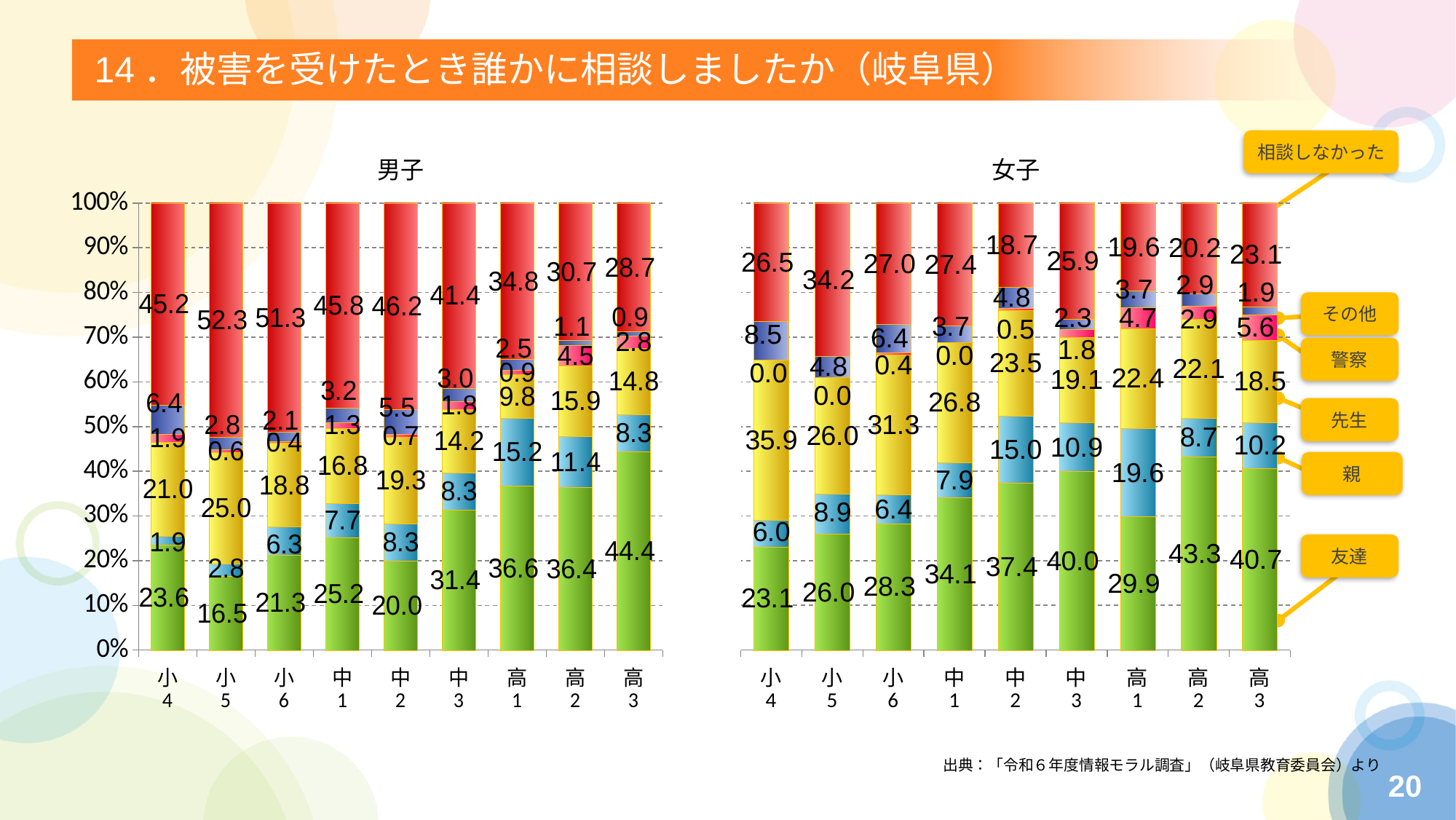

# 14．被害を受けたとき誰かに相談しましたか（岐阜県）

### Chart: 男子

| Category | 友達 | 先生 | 親 | 警察 | その他 | 相談しなかった |
|---|---|---|---|---|---|---|
| 小4 | 23.6 | 1.9 | 21.0 | 1.9 | 6.4 | 45.2 |
| 小5 | 16.5 | 2.8 | 25.0 | 0.6 | 2.8 | 52.3 |
| 小6 | 21.3 | 6.3 | 18.8 | 0.4 | 2.1 | 51.3 |
| 中1 | 25.2 | 7.7 | 16.8 | 1.3 | 3.2 | 45.8 |
| 中2 | 20.0 | 8.3 | 19.3 | 0.7 | 5.5 | 46.2 |
| 中3 | 31.4 | 8.3 | 14.2 | 1.8 | 3.0 | 41.4 |
| 高1 | 36.6 | 15.2 | 9.8 | 0.9 | 2.47 | 34.8 |
| 高2 | 36.4 | 11.4 | 15.9 | 4.5 | 1.1 | 30.7 |
| 高3 | 44.4 | 8.3 | 14.8 | 2.8 | 0.9 | 28.7 |

### Chart: 女子

| Category | 友達 | 先生 | 親 | 警察 | その他 | 相談しなかった |
|---|---|---|---|---|---|---|
| 小4 | 23.1 | 6.0 | 35.9 | 0.0 | 8.5 | 26.5 |
| 小5 | 26.0 | 8.9 | 26.0 | 0.0 | 4.8 | 34.2 |
| 小6 | 28.3 | 6.4 | 31.3 | 0.4 | 6.4 | 27.0 |
| 中1 | 34.1 | 7.9 | 26.8 | 0.0 | 3.7 | 27.4 |
| 中2 | 37.4 | 15.0 | 23.5 | 0.5 | 4.8 | 18.7 |
| 中3 | 40.0 | 10.9 | 19.1 | 1.8 | 2.3 | 25.9 |
| 高1 | 29.9 | 19.6 | 22.4 | 4.7 | 3.7 | 19.6 |
| 高2 | 43.3 | 8.7 | 22.1 | 2.9 | 2.9 | 20.2 |
| 高3 | 40.7 | 10.2 | 18.5 | 5.6 | 1.9 | 23.1 |
相談しなかった
その他
警察
先生
親
友達
出典：「令和６年度情報モラル調査」（岐阜県教育委員会）より
20